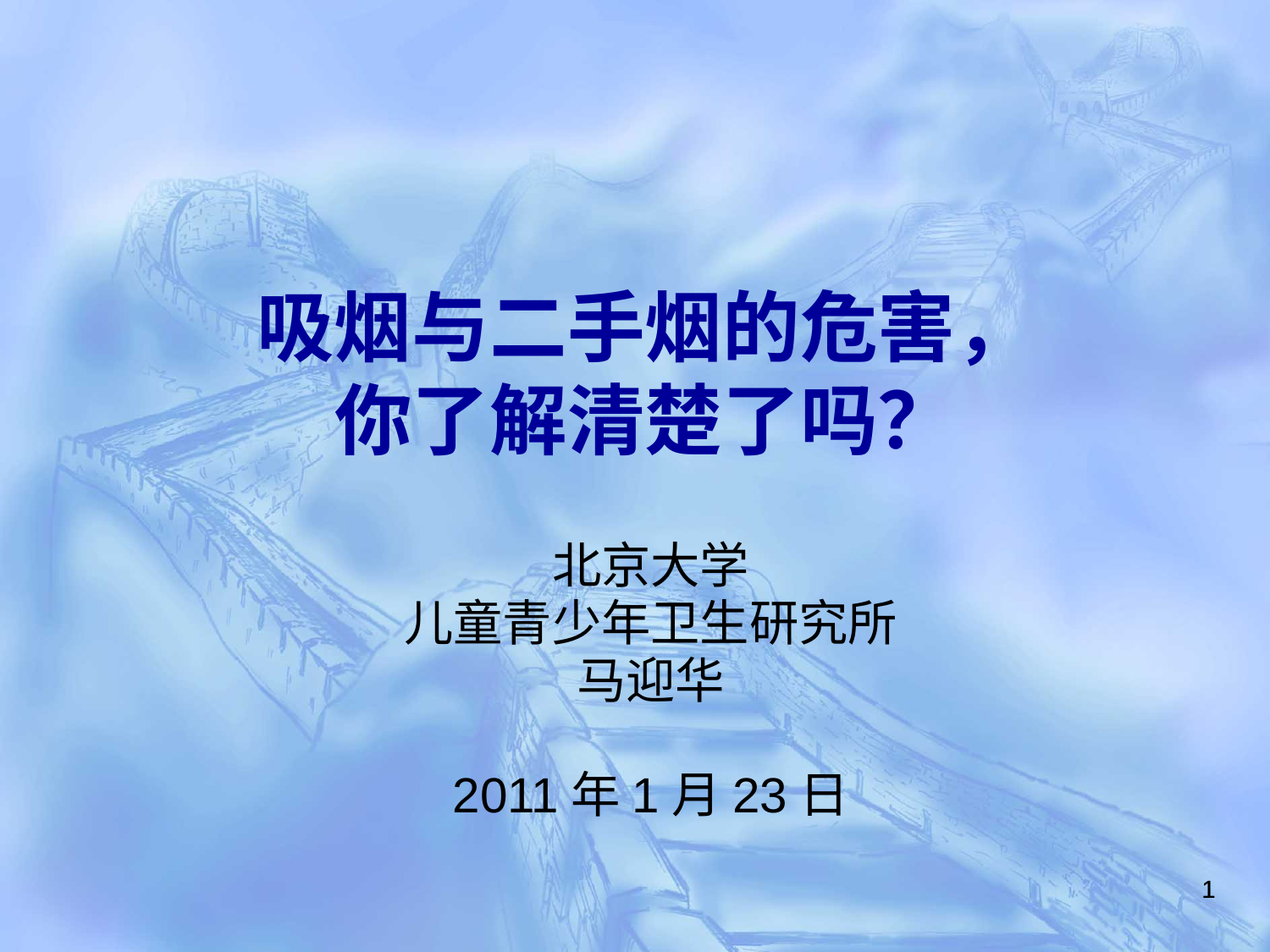

# 吸烟与二手烟的危害， 你了解清楚了吗？
北京大学
儿童青少年卫生研究所
马迎华

2011年1月23日
1
1